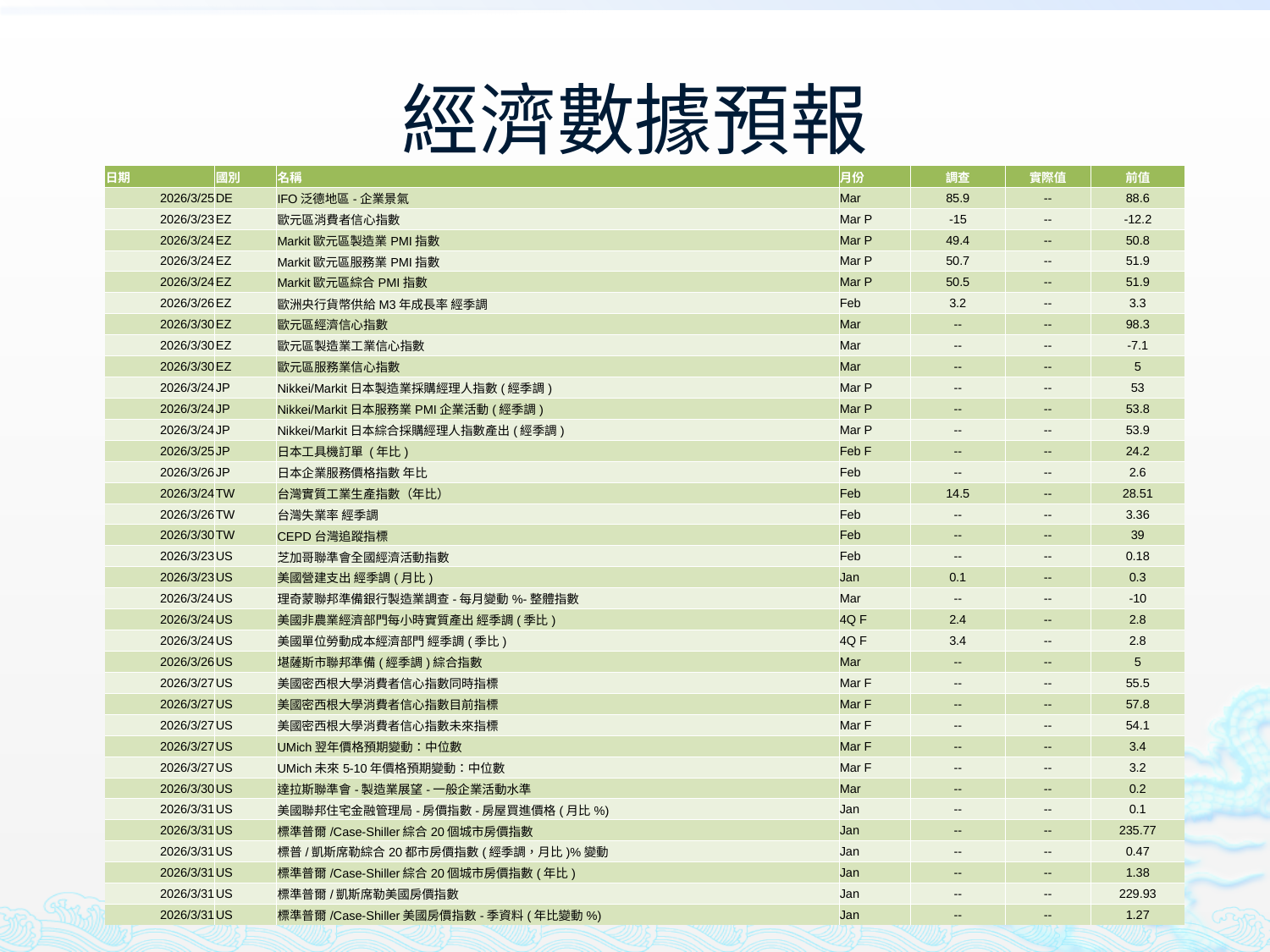

# 經濟數據預報
| 日期 | 國別 | 名稱 | 月份 | 調查 | 實際值 | 前值 |
| --- | --- | --- | --- | --- | --- | --- |
| 2026/3/25 | DE | IFO泛德地區-企業景氣 | Mar | 85.9 | -- | 88.6 |
| 2026/3/23 | EZ | 歐元區消費者信心指數 | Mar P | -15 | -- | -12.2 |
| 2026/3/24 | EZ | Markit歐元區製造業PMI指數 | Mar P | 49.4 | -- | 50.8 |
| 2026/3/24 | EZ | Markit歐元區服務業PMI指數 | Mar P | 50.7 | -- | 51.9 |
| 2026/3/24 | EZ | Markit歐元區綜合PMI指數 | Mar P | 50.5 | -- | 51.9 |
| 2026/3/26 | EZ | 歐洲央行貨幣供給M3年成長率 經季調 | Feb | 3.2 | -- | 3.3 |
| 2026/3/30 | EZ | 歐元區經濟信心指數 | Mar | -- | -- | 98.3 |
| 2026/3/30 | EZ | 歐元區製造業工業信心指數 | Mar | -- | -- | -7.1 |
| 2026/3/30 | EZ | 歐元區服務業信心指數 | Mar | -- | -- | 5 |
| 2026/3/24 | JP | Nikkei/Markit日本製造業採購經理人指數(經季調) | Mar P | -- | -- | 53 |
| 2026/3/24 | JP | Nikkei/Markit日本服務業PMI企業活動(經季調) | Mar P | -- | -- | 53.8 |
| 2026/3/24 | JP | Nikkei/Markit日本綜合採購經理人指數產出(經季調) | Mar P | -- | -- | 53.9 |
| 2026/3/25 | JP | 日本工具機訂單 (年比) | Feb F | -- | -- | 24.2 |
| 2026/3/26 | JP | 日本企業服務價格指數 年比 | Feb | -- | -- | 2.6 |
| 2026/3/24 | TW | 台灣實質工業生產指數（年比） | Feb | 14.5 | -- | 28.51 |
| 2026/3/26 | TW | 台灣失業率 經季調 | Feb | -- | -- | 3.36 |
| 2026/3/30 | TW | CEPD台灣追蹤指標 | Feb | -- | -- | 39 |
| 2026/3/23 | US | 芝加哥聯準會全國經濟活動指數 | Feb | -- | -- | 0.18 |
| 2026/3/23 | US | 美國營建支出 經季調(月比) | Jan | 0.1 | -- | 0.3 |
| 2026/3/24 | US | 理奇蒙聯邦準備銀行製造業調查-每月變動%-整體指數 | Mar | -- | -- | -10 |
| 2026/3/24 | US | 美國非農業經濟部門每小時實質產出 經季調(季比) | 4Q F | 2.4 | -- | 2.8 |
| 2026/3/24 | US | 美國單位勞動成本經濟部門 經季調(季比) | 4Q F | 3.4 | -- | 2.8 |
| 2026/3/26 | US | 堪薩斯市聯邦準備(經季調)綜合指數 | Mar | -- | -- | 5 |
| 2026/3/27 | US | 美國密西根大學消費者信心指數同時指標 | Mar F | -- | -- | 55.5 |
| 2026/3/27 | US | 美國密西根大學消費者信心指數目前指標 | Mar F | -- | -- | 57.8 |
| 2026/3/27 | US | 美國密西根大學消費者信心指數未來指標 | Mar F | -- | -- | 54.1 |
| 2026/3/27 | US | UMich翌年價格預期變動：中位數 | Mar F | -- | -- | 3.4 |
| 2026/3/27 | US | UMich未來5-10年價格預期變動：中位數 | Mar F | -- | -- | 3.2 |
| 2026/3/30 | US | 達拉斯聯準會-製造業展望-一般企業活動水準 | Mar | -- | -- | 0.2 |
| 2026/3/31 | US | 美國聯邦住宅金融管理局-房價指數-房屋買進價格(月比%) | Jan | -- | -- | 0.1 |
| 2026/3/31 | US | 標準普爾/Case-Shiller綜合20個城市房價指數 | Jan | -- | -- | 235.77 |
| 2026/3/31 | US | 標普/凱斯席勒綜合20都市房價指數(經季調，月比)%變動 | Jan | -- | -- | 0.47 |
| 2026/3/31 | US | 標準普爾/Case-Shiller綜合20個城市房價指數(年比) | Jan | -- | -- | 1.38 |
| 2026/3/31 | US | 標準普爾/凱斯席勒美國房價指數 | Jan | -- | -- | 229.93 |
| 2026/3/31 | US | 標準普爾/Case-Shiller美國房價指數-季資料(年比變動%) | Jan | -- | -- | 1.27 |